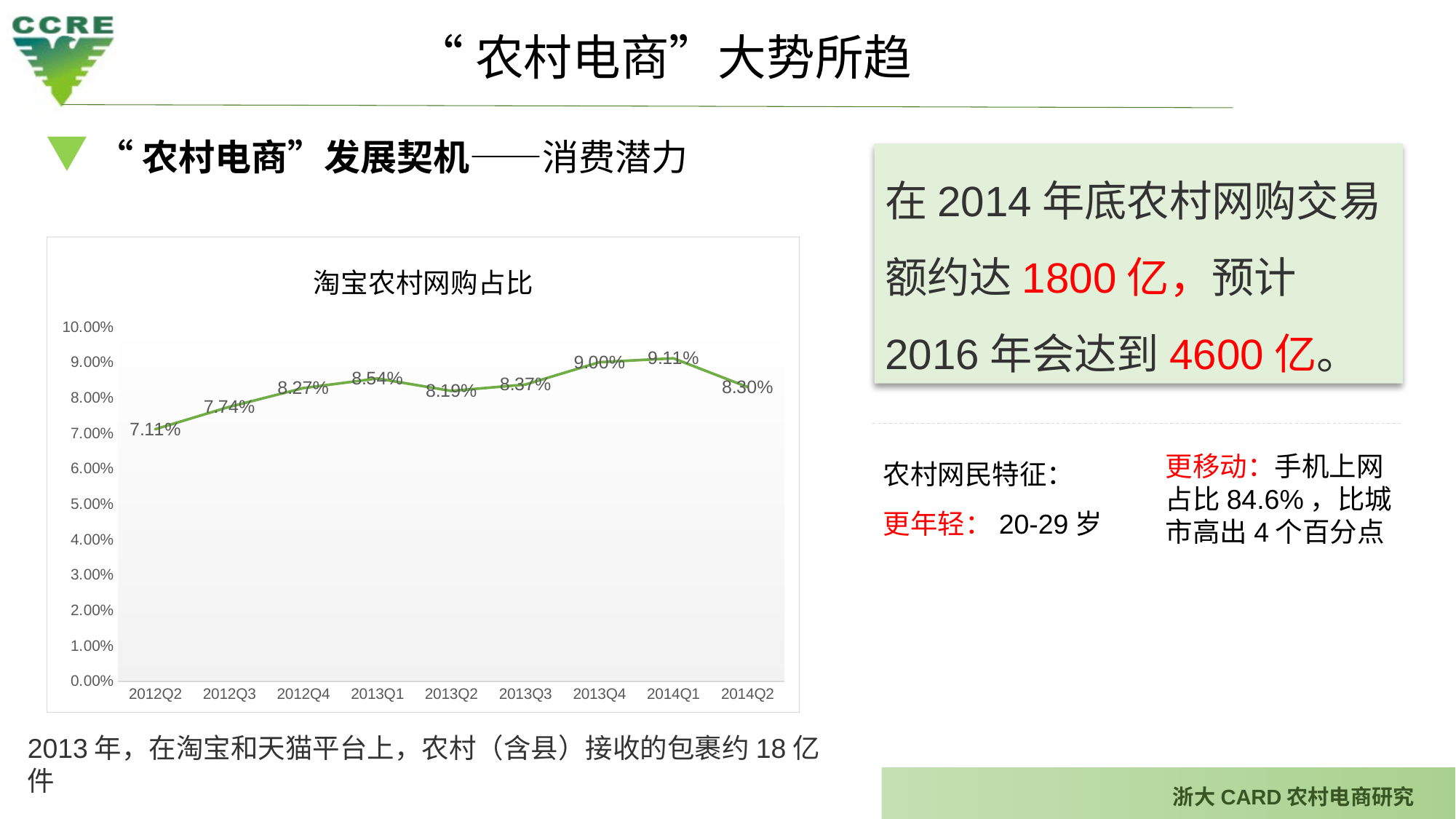

“农村电商”大势所趋
“农村电商”发展契机——消费潜力

在2014年底农村网购交易额约达1800亿，预计2016年会达到4600亿。

### Chart: 淘宝农村网购占比

| Category |  |
|---|---|
| 2012Q2 | 0.0711 |
| 2012Q3 | 0.07740000000000001 |
| 2012Q4 | 0.08270000000000002 |
| 2013Q1 | 0.0854 |
| 2013Q2 | 0.0819 |
| 2013Q3 | 0.08370000000000004 |
| 2013Q4 | 0.09000000000000001 |
| 2014Q1 | 0.0911 |
| 2014Q2 | 0.08300000000000002 |
农村网民特征：
更年轻：20-29岁
更移动：手机上网占比84.6%，比城市高出4个百分点
2013年，在淘宝和天猫平台上，农村（含县）接收的包裹约18亿件